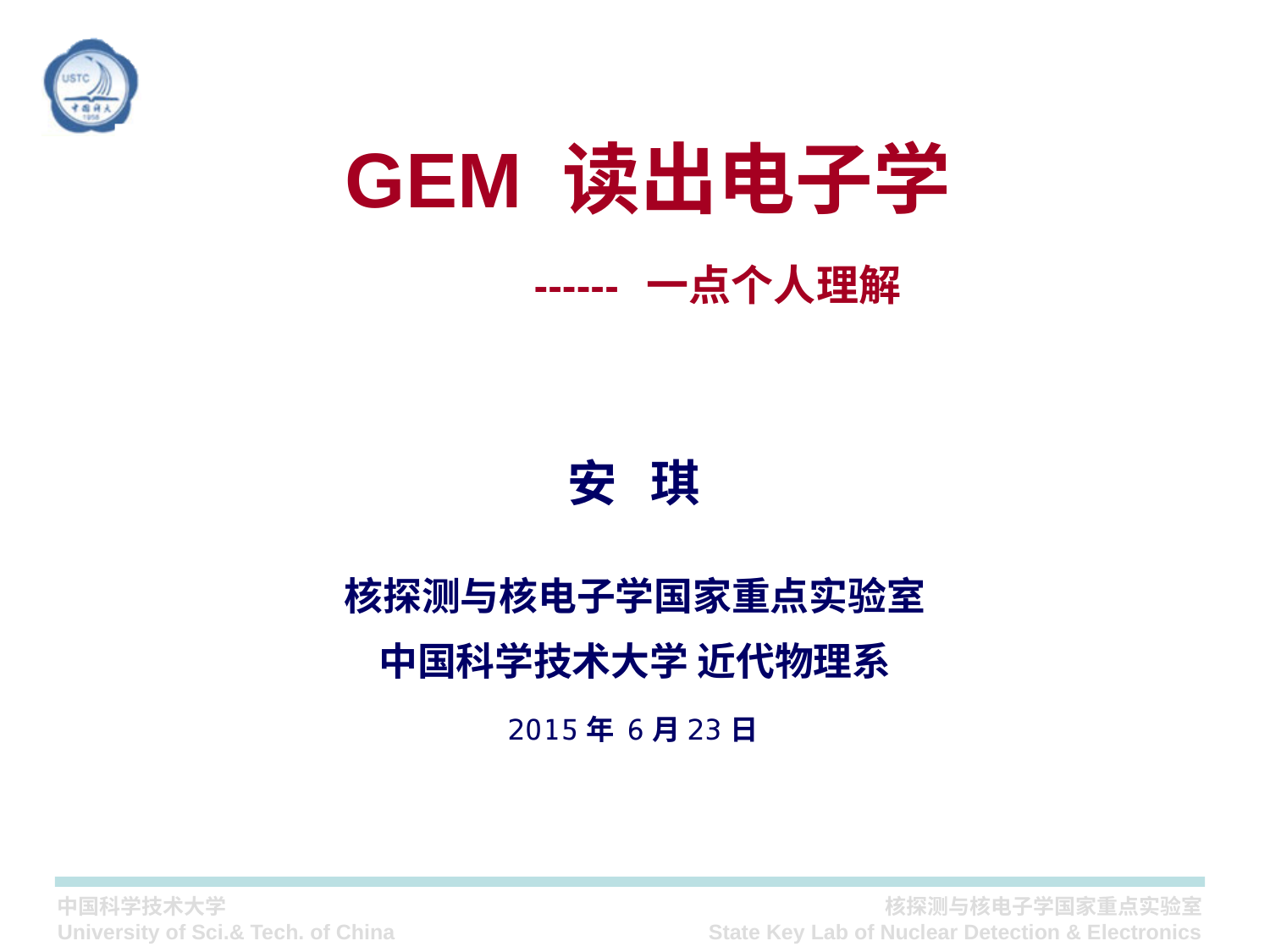

# GEM 读出电子学 ------  一点个人理解
安   琪
核探测与核电子学国家重点实验室
中国科学技术大学 近代物理系
2015年 6月23日